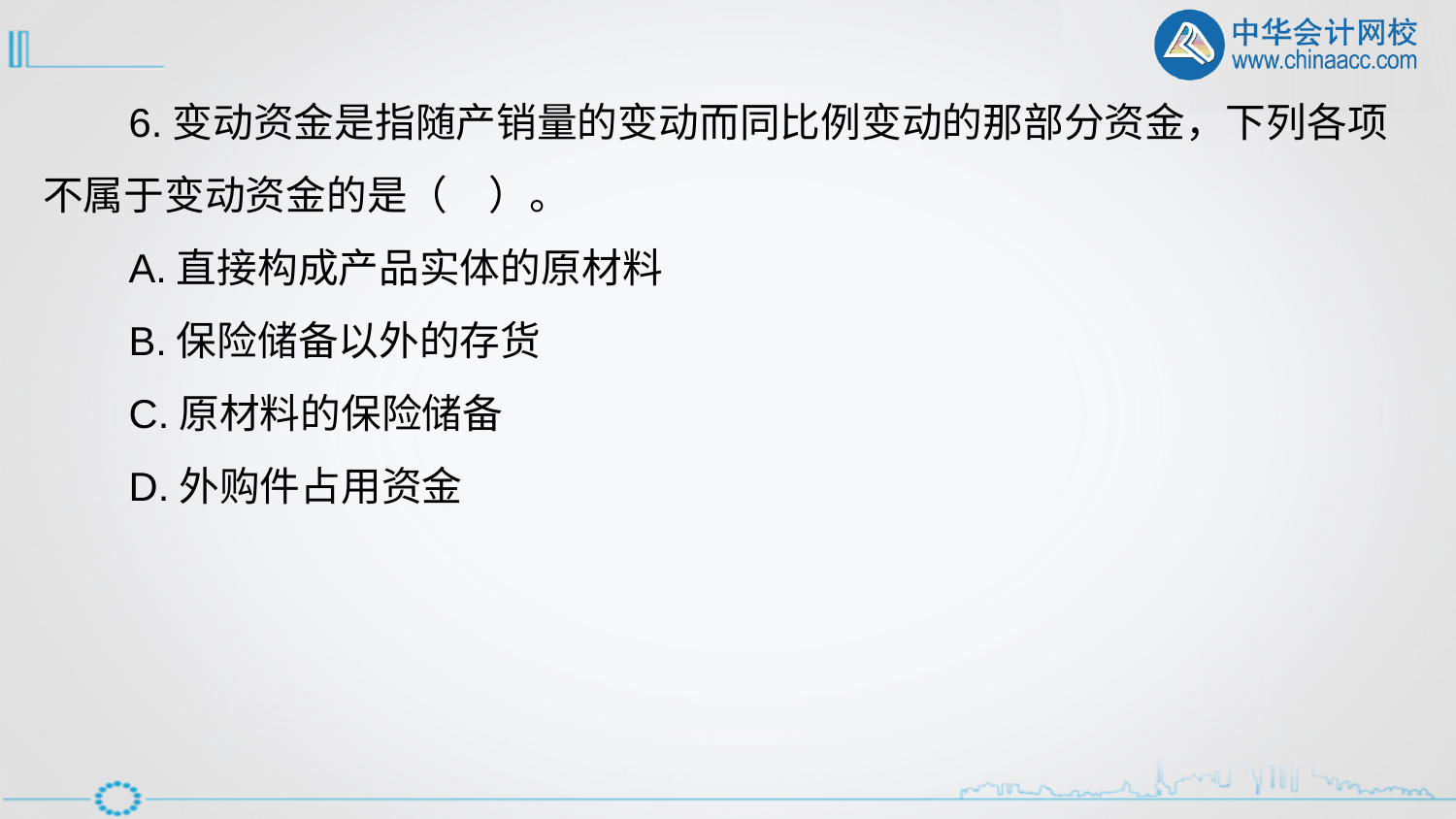

6.变动资金是指随产销量的变动而同比例变动的那部分资金，下列各项不属于变动资金的是（　）。
A.直接构成产品实体的原材料
B.保险储备以外的存货
C.原材料的保险储备
D.外购件占用资金